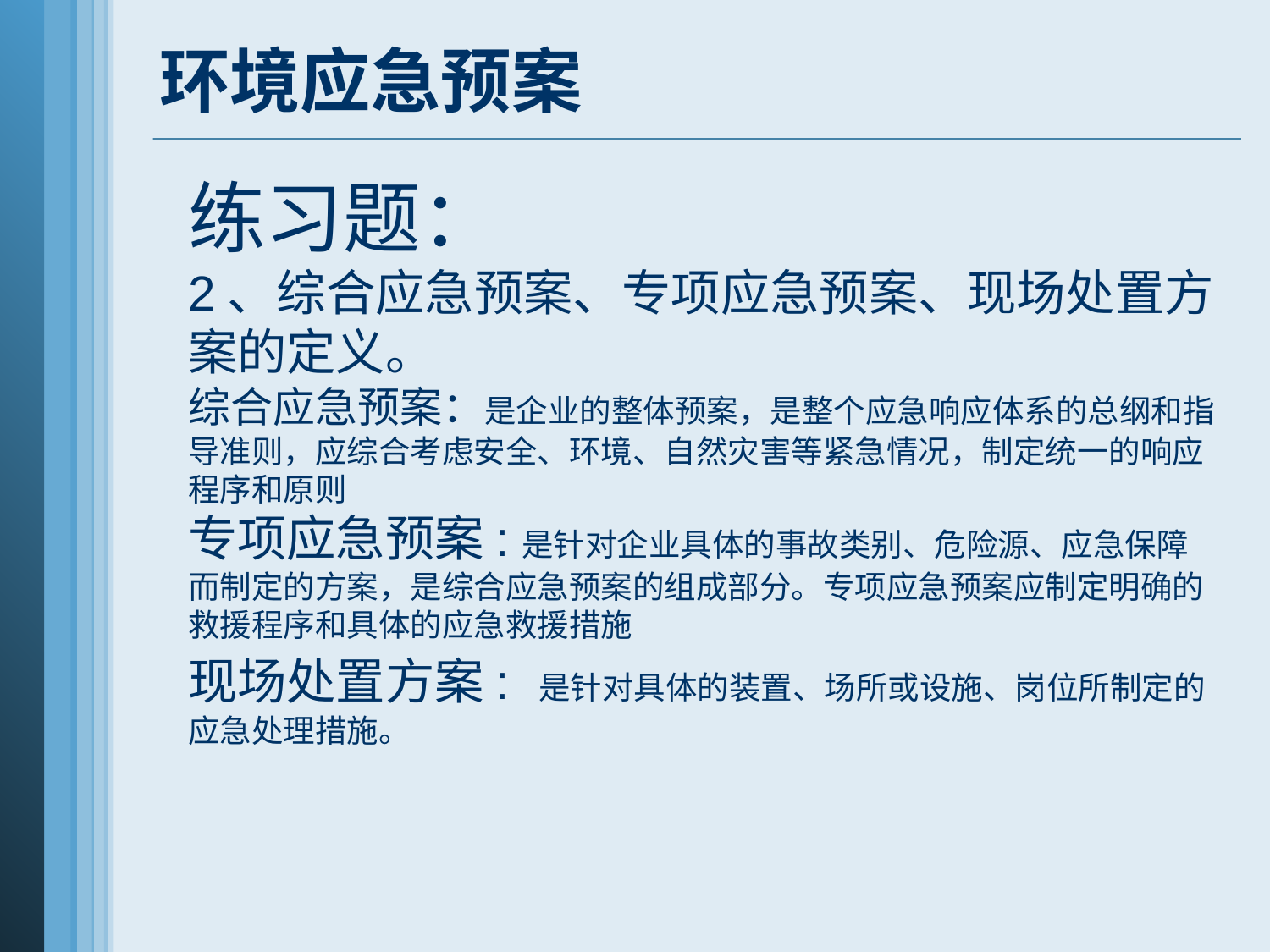

环境应急预案
练习题：
2、综合应急预案、专项应急预案、现场处置方案的定义。
综合应急预案：是企业的整体预案，是整个应急响应体系的总纲和指导准则，应综合考虑安全、环境、自然灾害等紧急情况，制定统一的响应程序和原则
专项应急预案:是针对企业具体的事故类别、危险源、应急保障而制定的方案，是综合应急预案的组成部分。专项应急预案应制定明确的救援程序和具体的应急救援措施
现场处置方案: 是针对具体的装置、场所或设施、岗位所制定的应急处理措施。